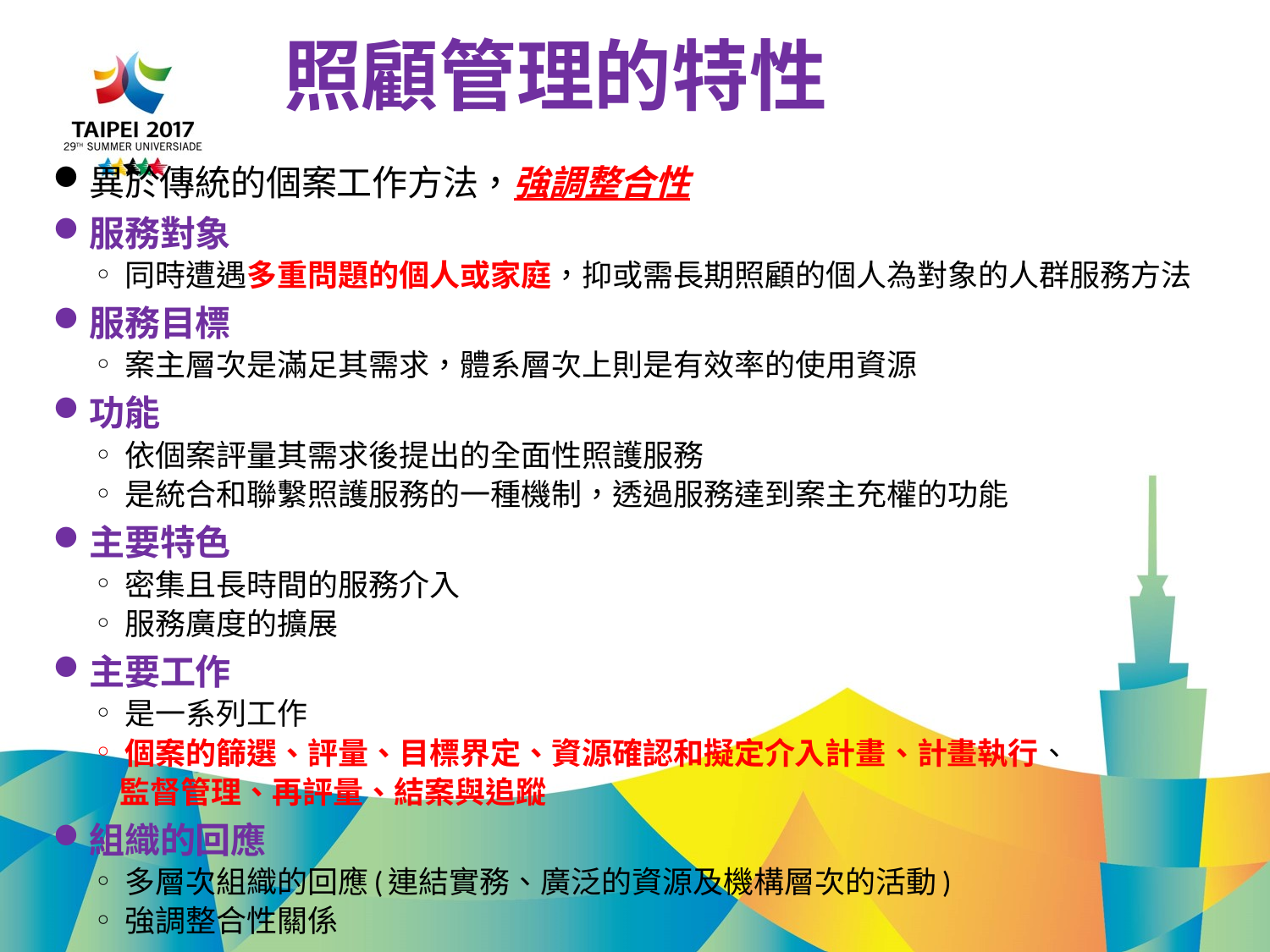

# 照顧管理的特性
異於傳統的個案工作方法，強調整合性
服務對象
同時遭遇多重問題的個人或家庭，抑或需長期照顧的個人為對象的人群服務方法
服務目標
案主層次是滿足其需求，體系層次上則是有效率的使用資源
功能
依個案評量其需求後提出的全面性照護服務
是統合和聯繫照護服務的一種機制，透過服務達到案主充權的功能
主要特色
密集且長時間的服務介入
服務廣度的擴展
主要工作
是一系列工作
個案的篩選、評量、目標界定、資源確認和擬定介入計畫、計畫執行、
   監督管理、再評量、結案與追蹤
組織的回應
多層次組織的回應(連結實務、廣泛的資源及機構層次的活動)
強調整合性關係